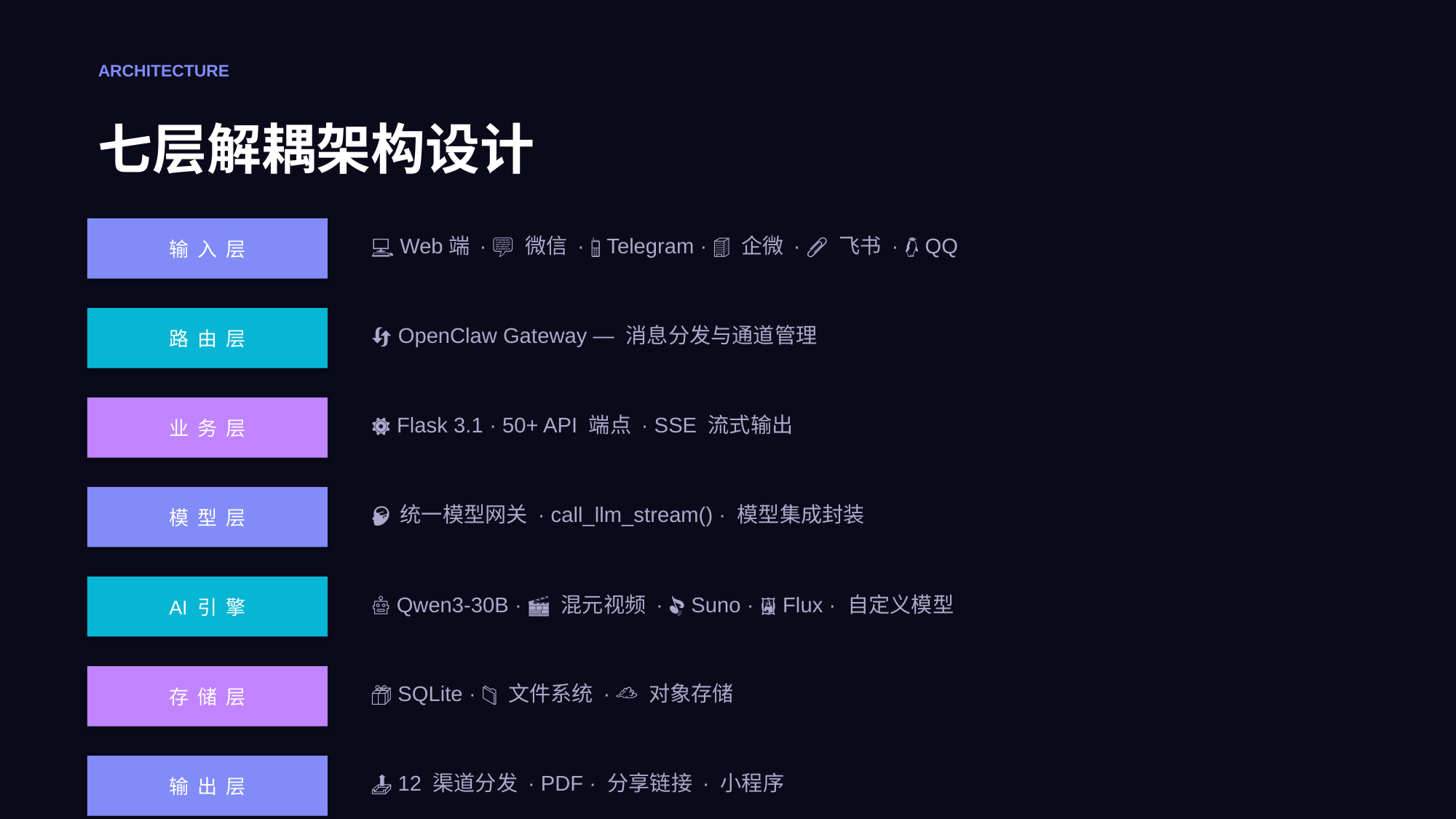

ARCHITECTURE
七层解耦架构设计
输  入  层
💻 Web端 · 💬 微信 · 📱 Telegram · 🏢 企微 · 📎 飞书 · 🐧 QQ
路  由  层
🔄 OpenClaw Gateway — 消息分发与通道管理
业  务  层
⚙️ Flask 3.1 · 50+ API 端点 · SSE 流式输出
模  型  层
🧠 统一模型网关 · call_llm_stream() · 模型集成封装
AI 引  擎
🤖 Qwen3-30B · 🎬 混元视频 · 🎵 Suno · 🖼️ Flux · 自定义模型
存  储  层
📦 SQLite · 📁 文件系统 · ☁️ 对象存储
输  出  层
📤 12 渠道分发 · PDF · 分享链接 · 小程序